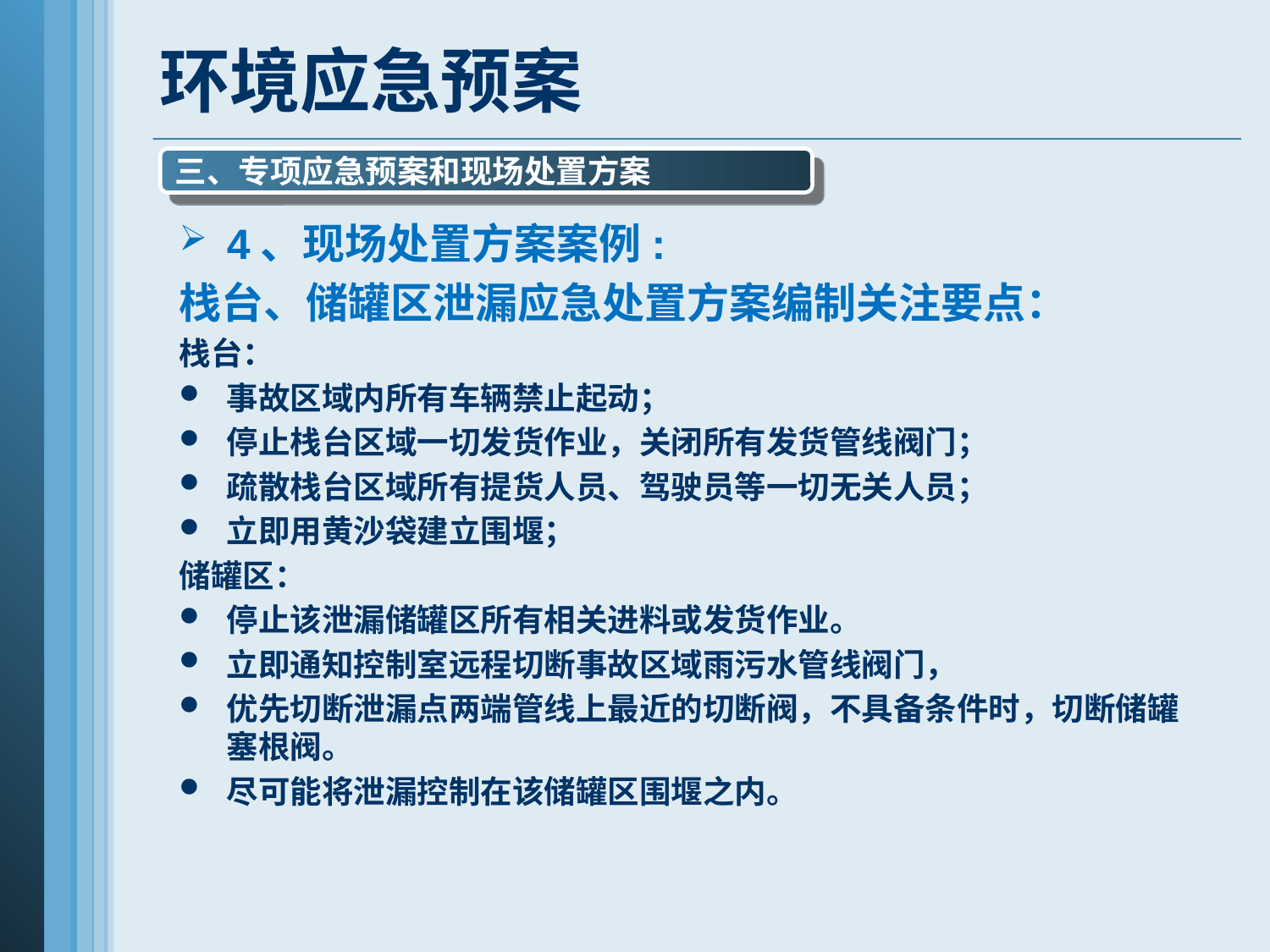

环境应急预案
三、专项应急预案和现场处置方案
4、现场处置方案案例:
栈台、储罐区泄漏应急处置方案编制关注要点：
栈台：
事故区域内所有车辆禁止起动；
停止栈台区域一切发货作业，关闭所有发货管线阀门；
疏散栈台区域所有提货人员、驾驶员等一切无关人员；
立即用黄沙袋建立围堰；
储罐区：
停止该泄漏储罐区所有相关进料或发货作业。
立即通知控制室远程切断事故区域雨污水管线阀门，
优先切断泄漏点两端管线上最近的切断阀，不具备条件时，切断储罐塞根阀。
尽可能将泄漏控制在该储罐区围堰之内。